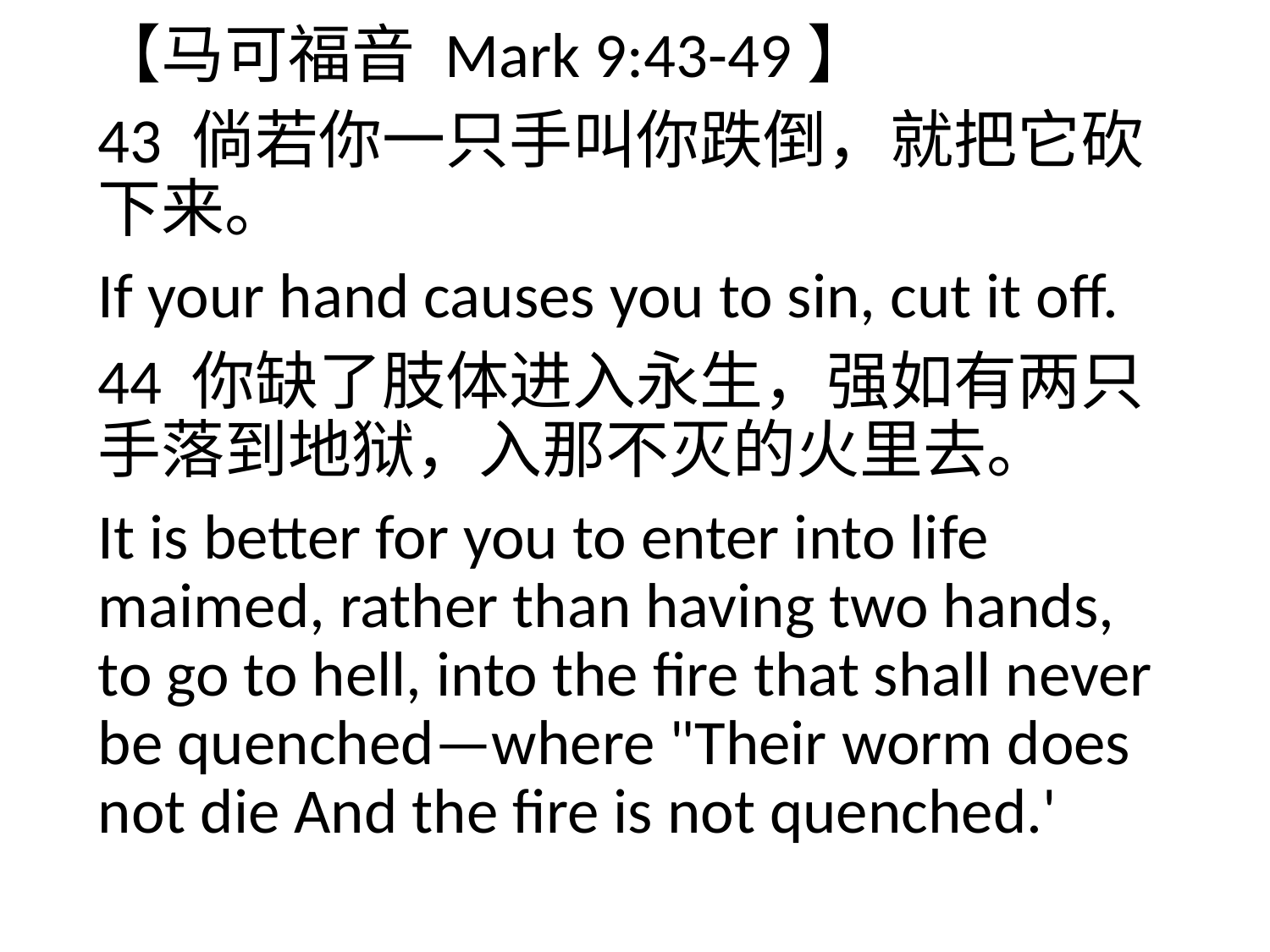

【马可福音 Mark 9:43-49】
43 倘若你一只手叫你跌倒，就把它砍下来。
If your hand causes you to sin, cut it off.
44 你缺了肢体进入永生，强如有两只手落到地狱，入那不灭的火里去。
It is better for you to enter into life maimed, rather than having two hands, to go to hell, into the fire that shall never be quenched—where "Their worm does not die And the fire is not quenched.'